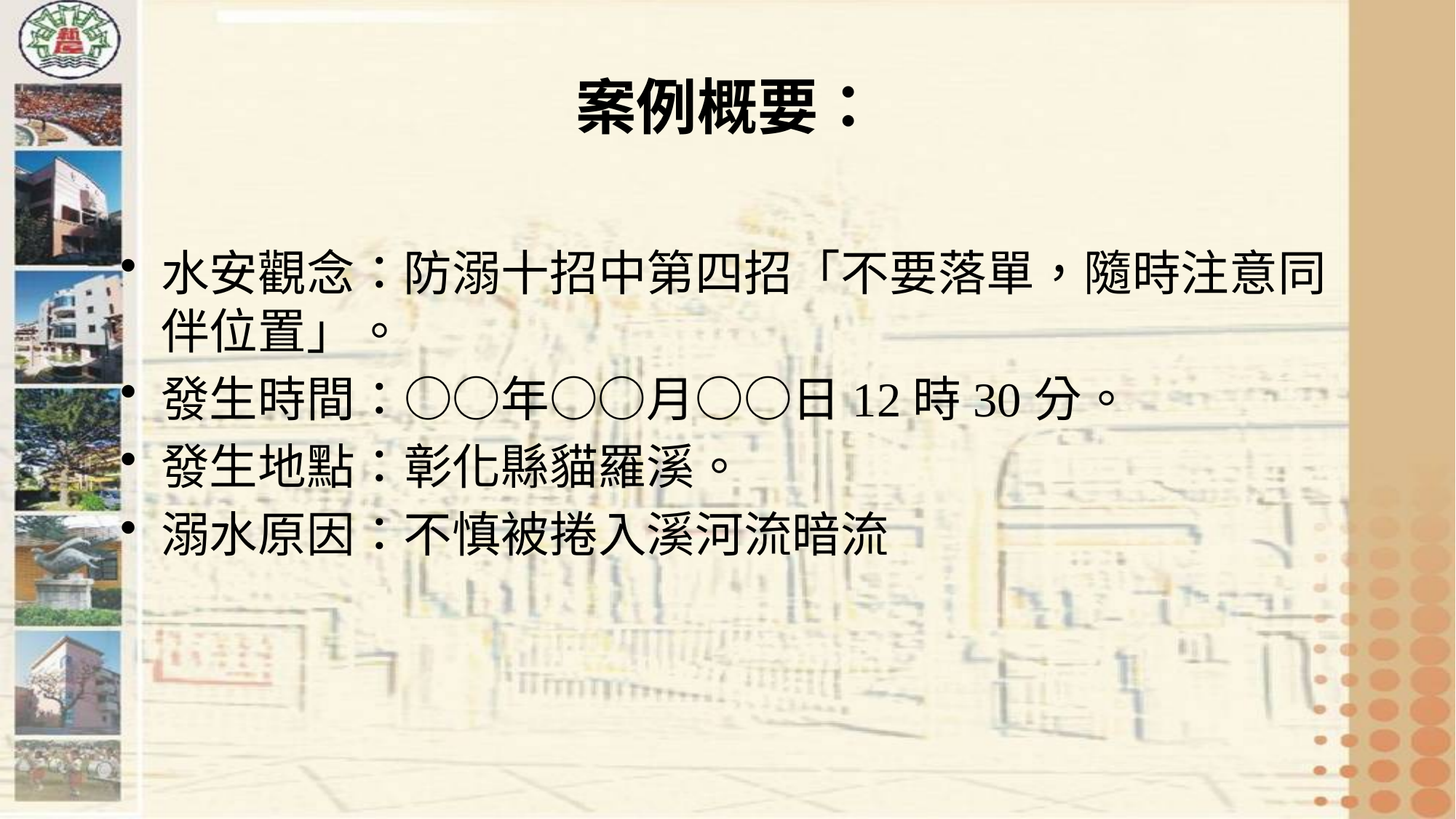

# 案例概要：
水安觀念：防溺十招中第四招「不要落單，隨時注意同伴位置」。
發生時間：○○年○○月○○日12時30分。
發生地點：彰化縣貓羅溪。
溺水原因：不慎被捲入溪河流暗流